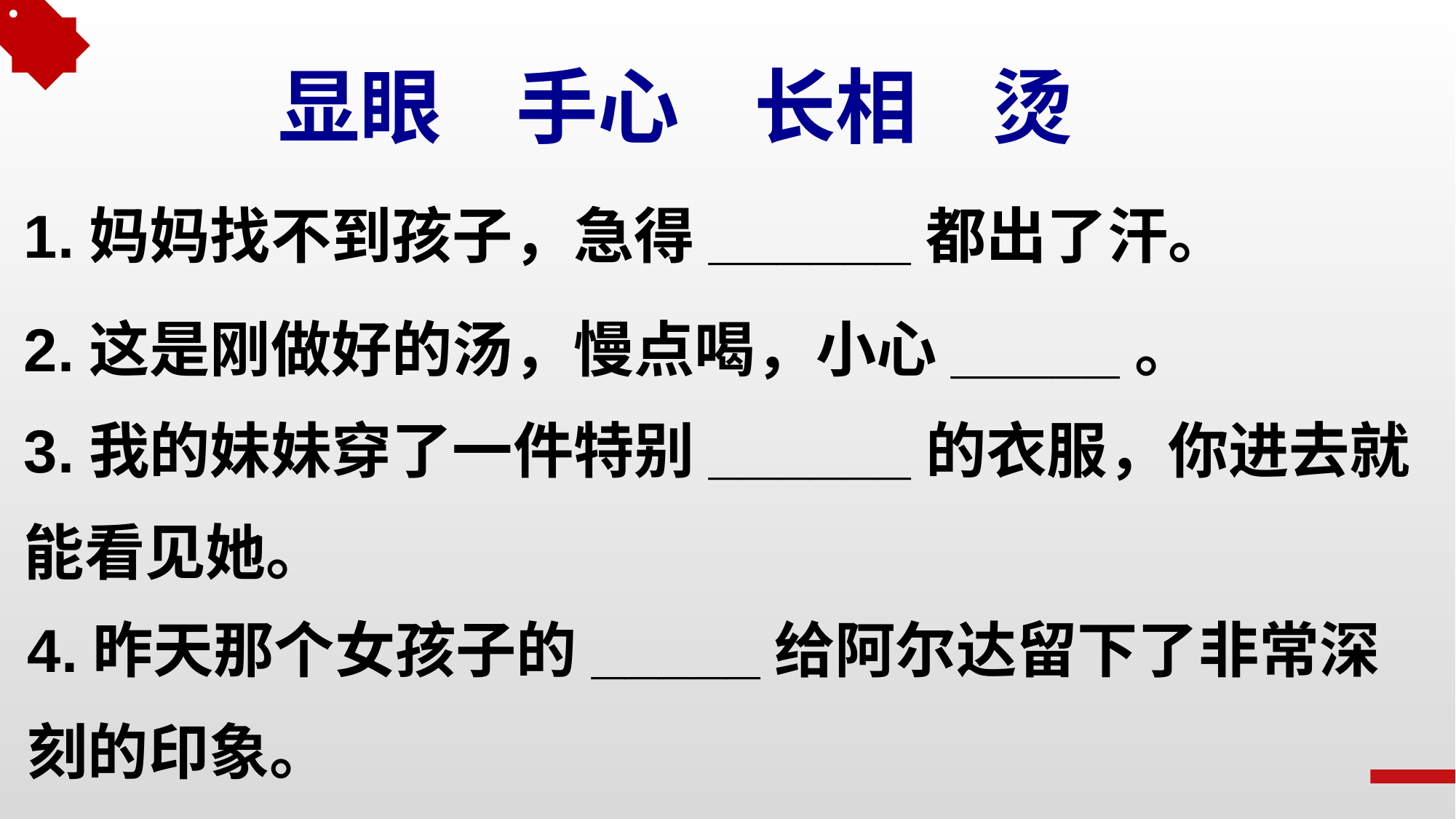

显眼    手心    长相    烫
1.妈妈找不到孩子，急得______都出了汗。
2.这是刚做好的汤，慢点喝，小心_____。
3.我的妹妹穿了一件特别______的衣服，你进去就能看见她。
4.昨天那个女孩子的_____给阿尔达留下了非常深刻的印象。